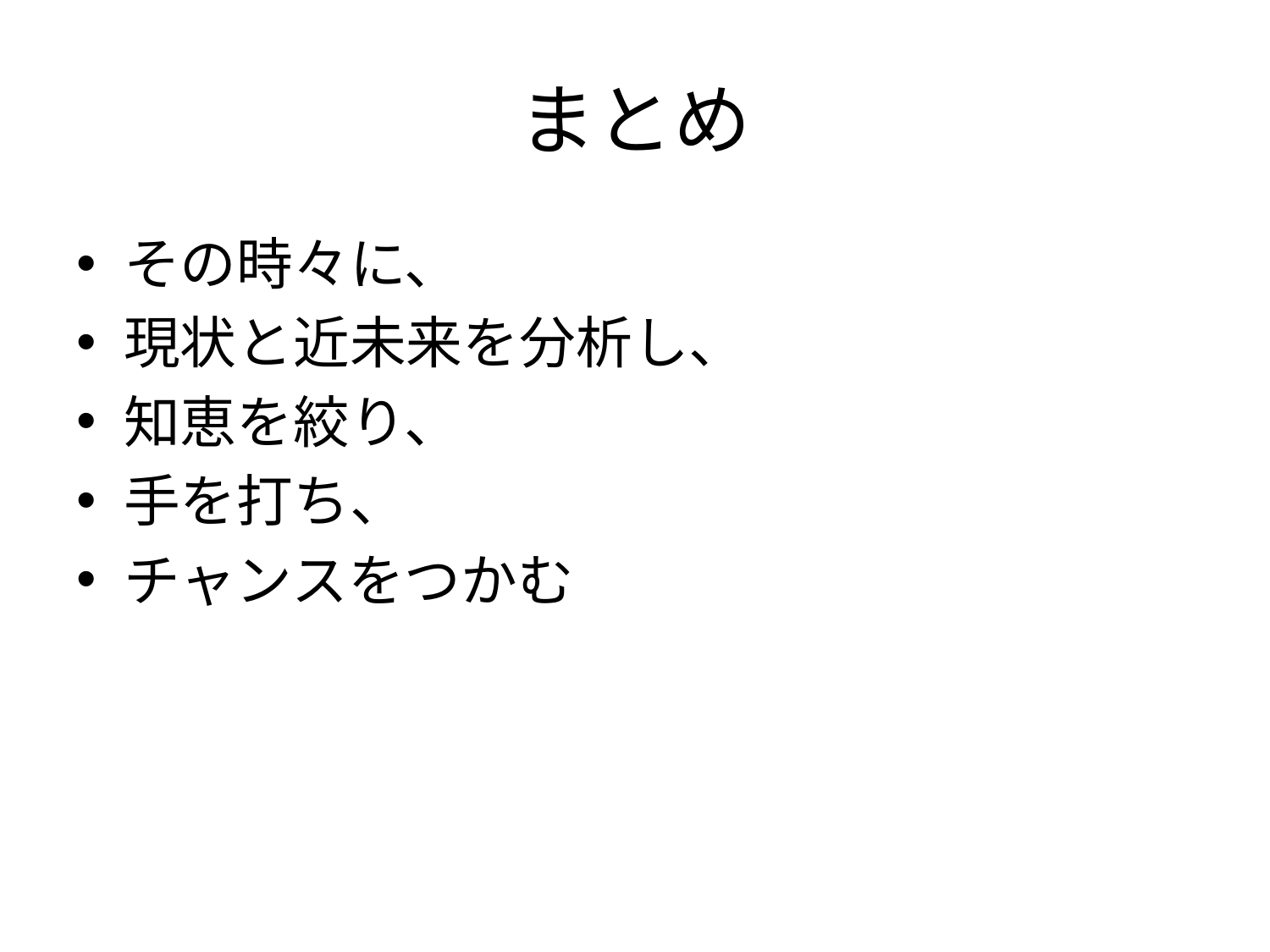

# まとめ
その時々に、
現状と近未来を分析し、
知恵を絞り、
手を打ち、
チャンスをつかむ